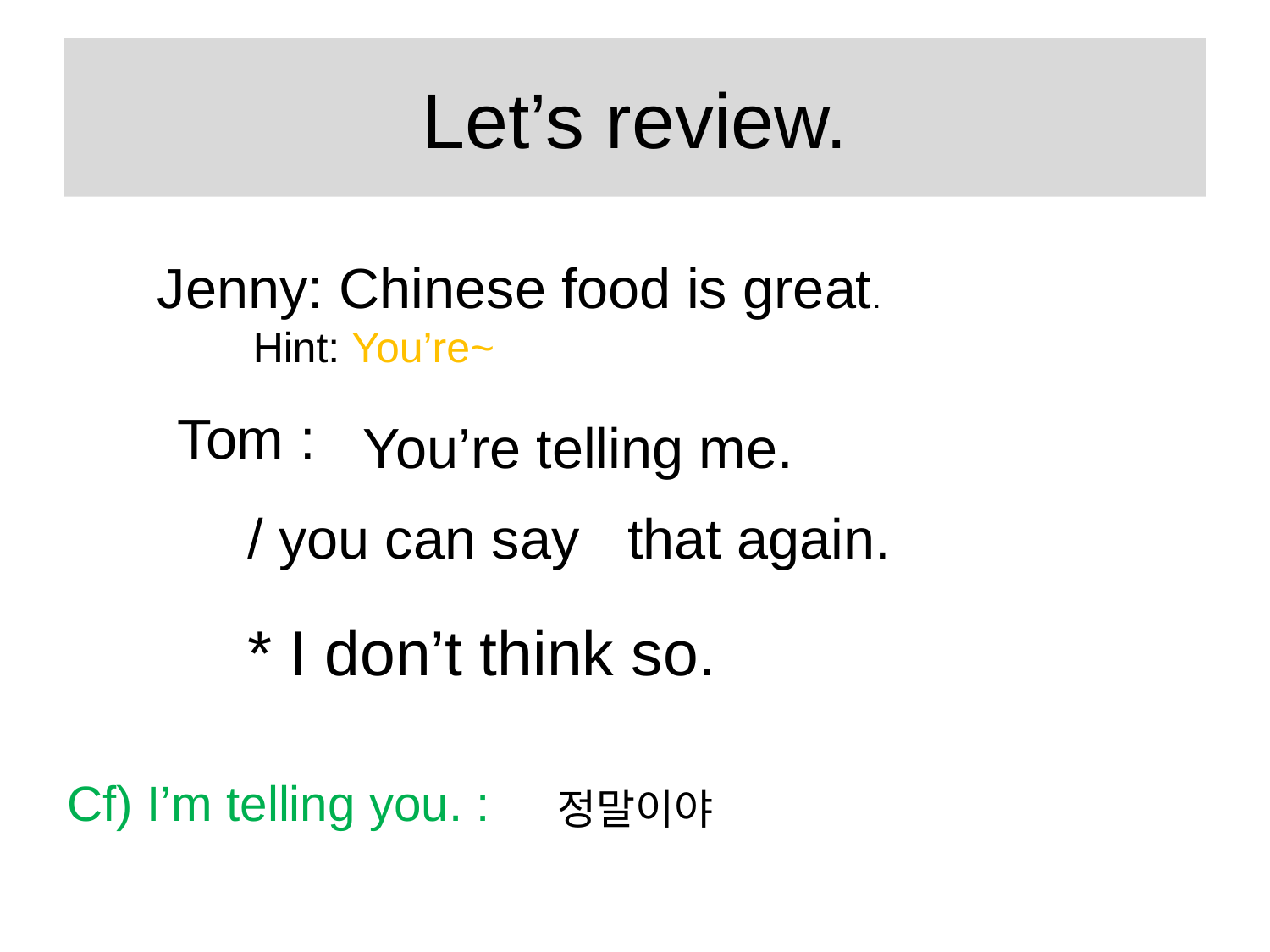

# Let’s review.
Jenny: Chinese food is great.
   Hint: You’re~
Tom :
 You’re telling me.
/ you can say
that again.
* I don’t think so.
Cf) I’m telling you. :
정말이야